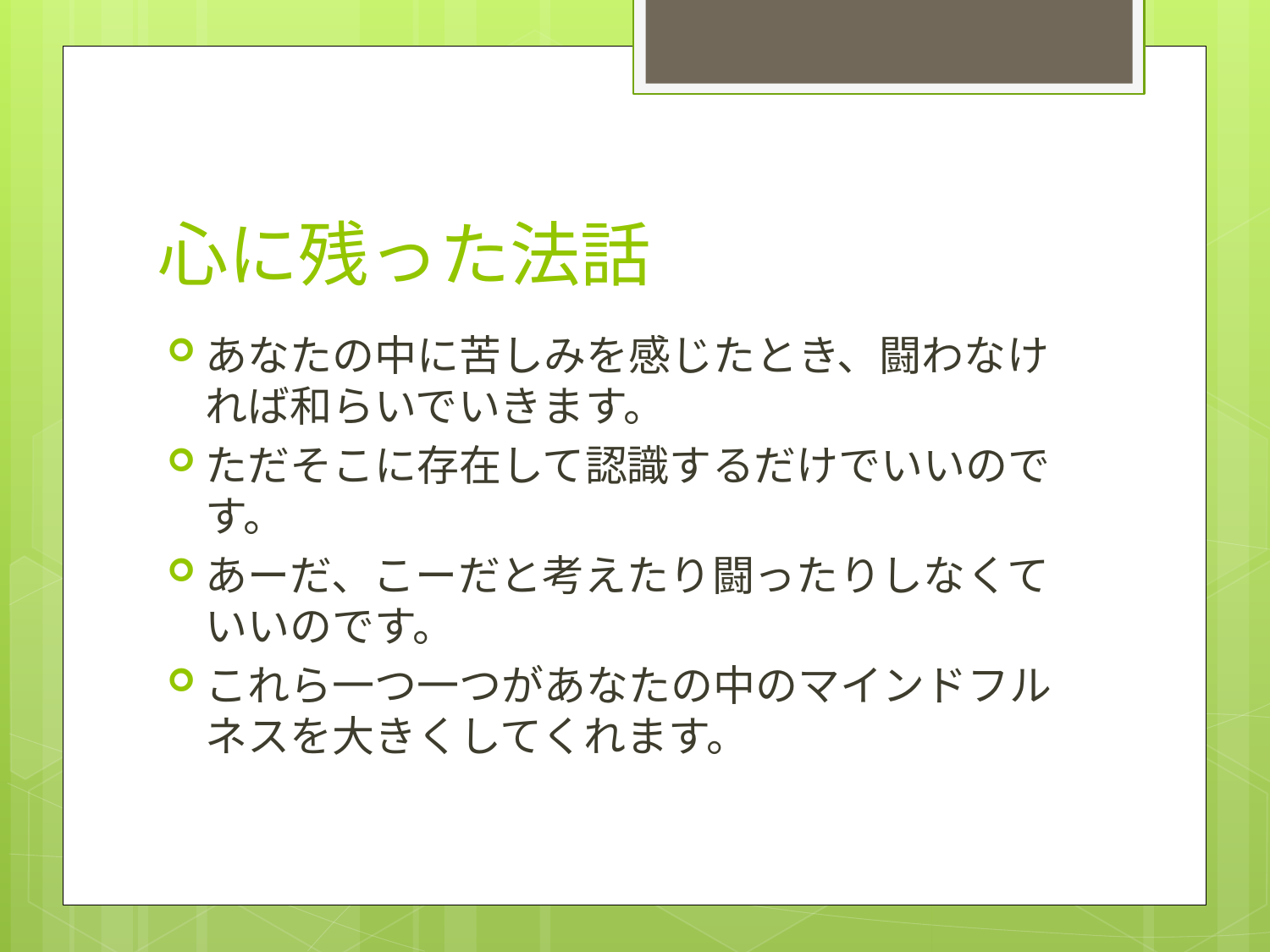

# 心に残った法話
あなたの中に苦しみを感じたとき、闘わなければ和らいでいきます。
ただそこに存在して認識するだけでいいのです。
あーだ、こーだと考えたり闘ったりしなくていいのです。
これら一つ一つがあなたの中のマインドフルネスを大きくしてくれます。